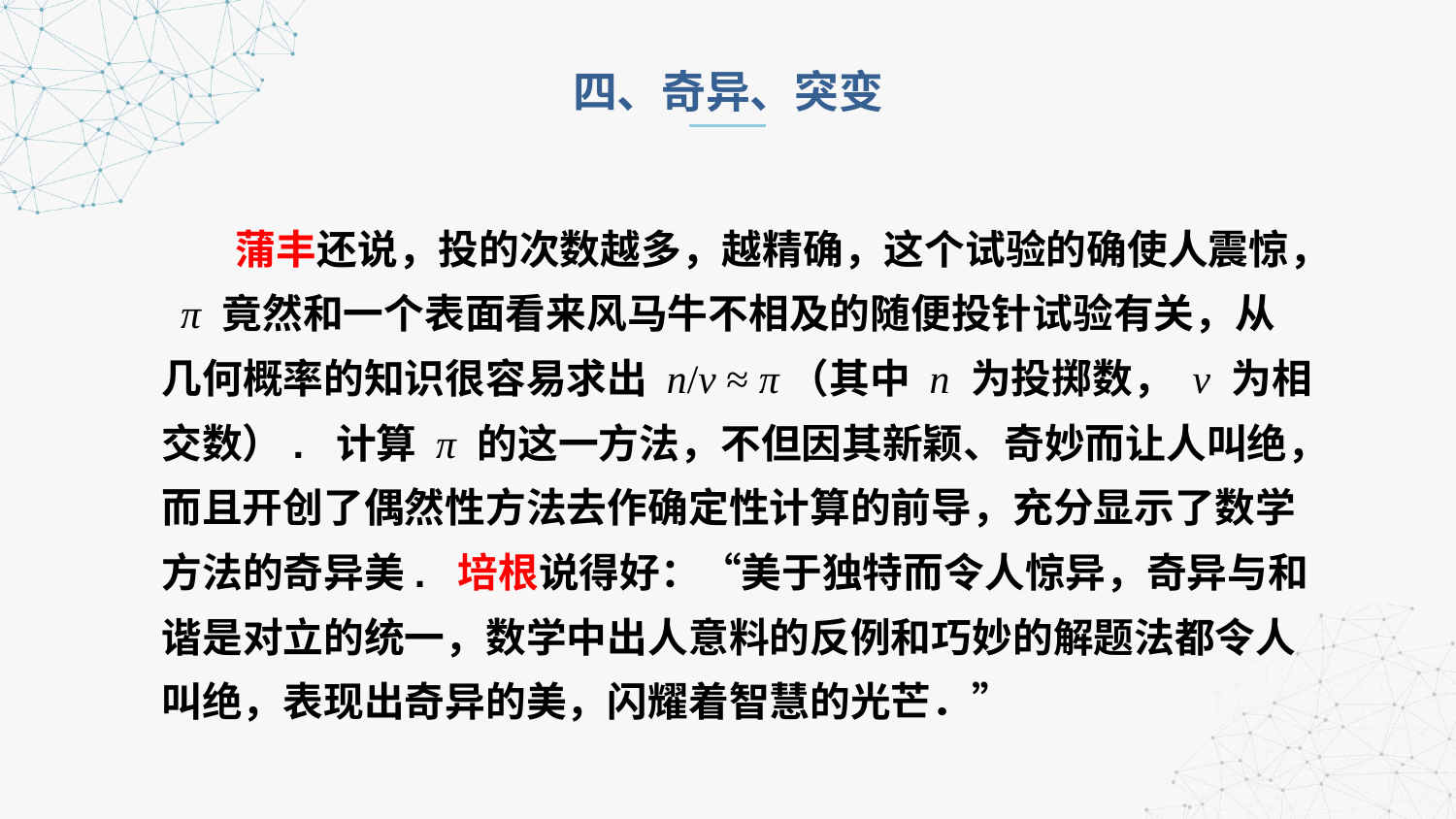

四、奇异、突变

       蒲丰还说，投的次数越多，越精确，这个试验的确使人震惊， π 竟然和一个表面看来风马牛不相及的随便投针试验有关，从几何概率的知识很容易求出 n/v ≈ π（其中 n 为投掷数， v 为相交数）.  计算 π 的这一方法，不但因其新颖、奇妙而让人叫绝，而且开创了偶然性方法去作确定性计算的前导，充分显示了数学方法的奇异美.  培根说得好：“美于独特而令人惊异，奇异与和谐是对立的统一，数学中出人意料的反例和巧妙的解题法都令人叫绝，表现出奇异的美，闪耀着智慧的光芒．”